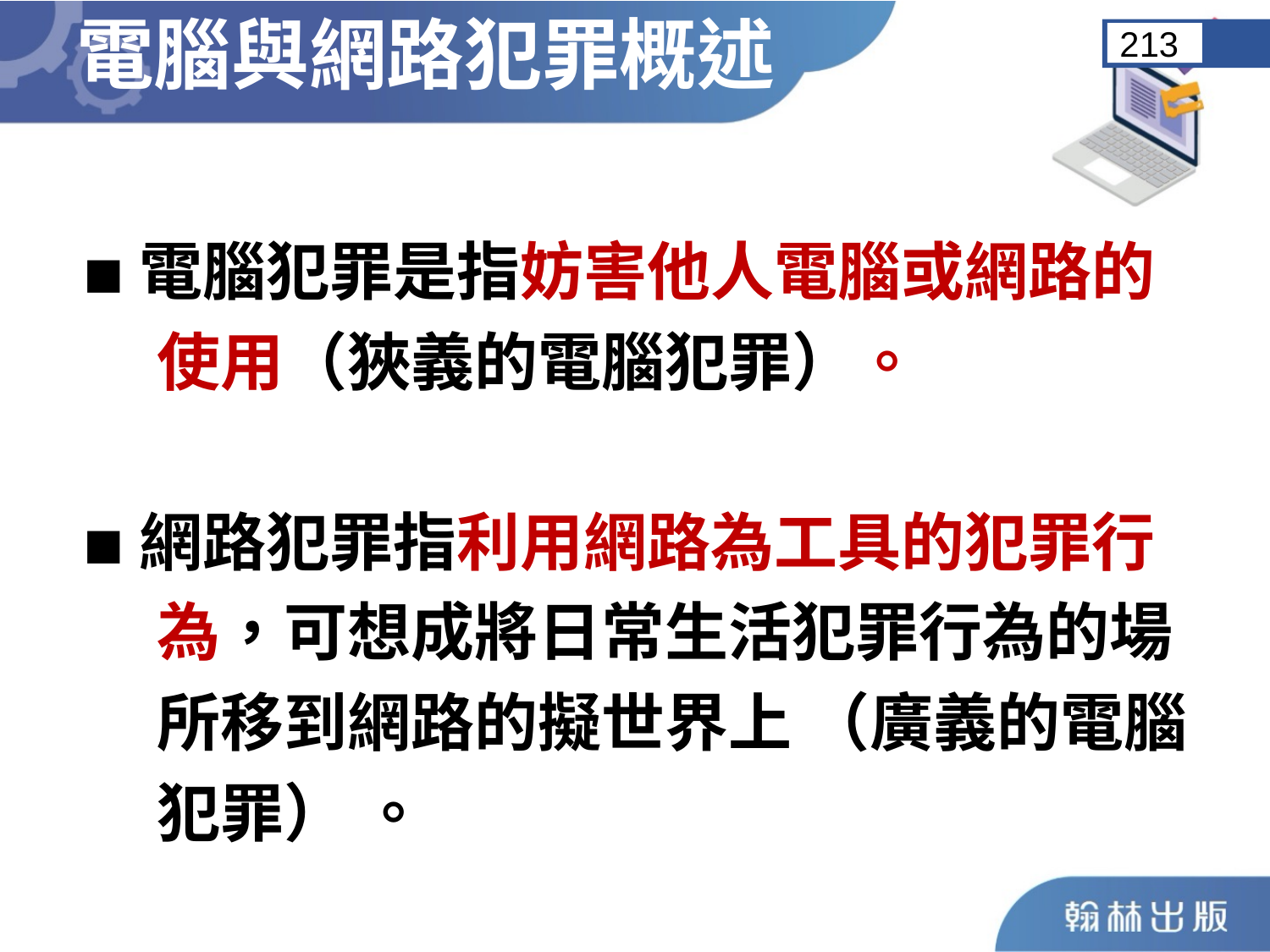

電腦與網路犯罪概述
213
◼︎電腦犯罪是指妨害他人電腦或網路的
    使用（狹義的電腦犯罪）。

◼︎網路犯罪指利用網路為工具的犯罪行
    為，可想成將日常生活犯罪行為的場
    所移到網路的擬世界上 （廣義的電腦
    犯罪） 。